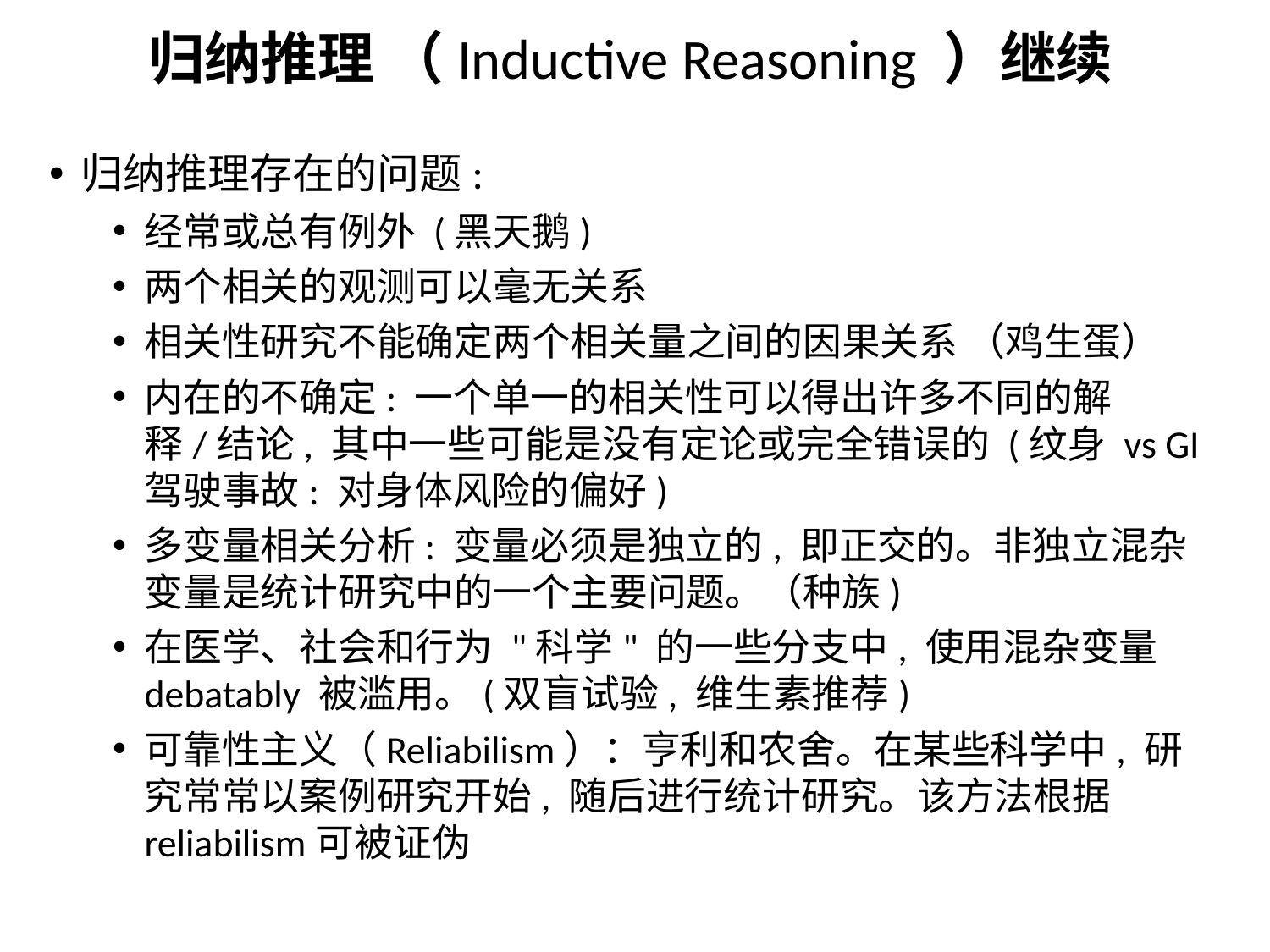

# 归纳推理 （Inductive Reasoning ）继续
归纳推理存在的问题:
经常或总有例外 (黑天鹅)
两个相关的观测可以毫无关系
相关性研究不能确定两个相关量之间的因果关系 （鸡生蛋）
内在的不确定: 一个单一的相关性可以得出许多不同的解释/结论, 其中一些可能是没有定论或完全错误的 (纹身 vs GI 驾驶事故: 对身体风险的偏好)
多变量相关分析: 变量必须是独立的, 即正交的。非独立混杂变量是统计研究中的一个主要问题。（种族)
在医学、社会和行为 "科学" 的一些分支中, 使用混杂变量 debatably 被滥用。(双盲试验, 维生素推荐)
可靠性主义（Reliabilism）：亨利和农舍。在某些科学中, 研究常常以案例研究开始, 随后进行统计研究。该方法根据 reliabilism可被证伪